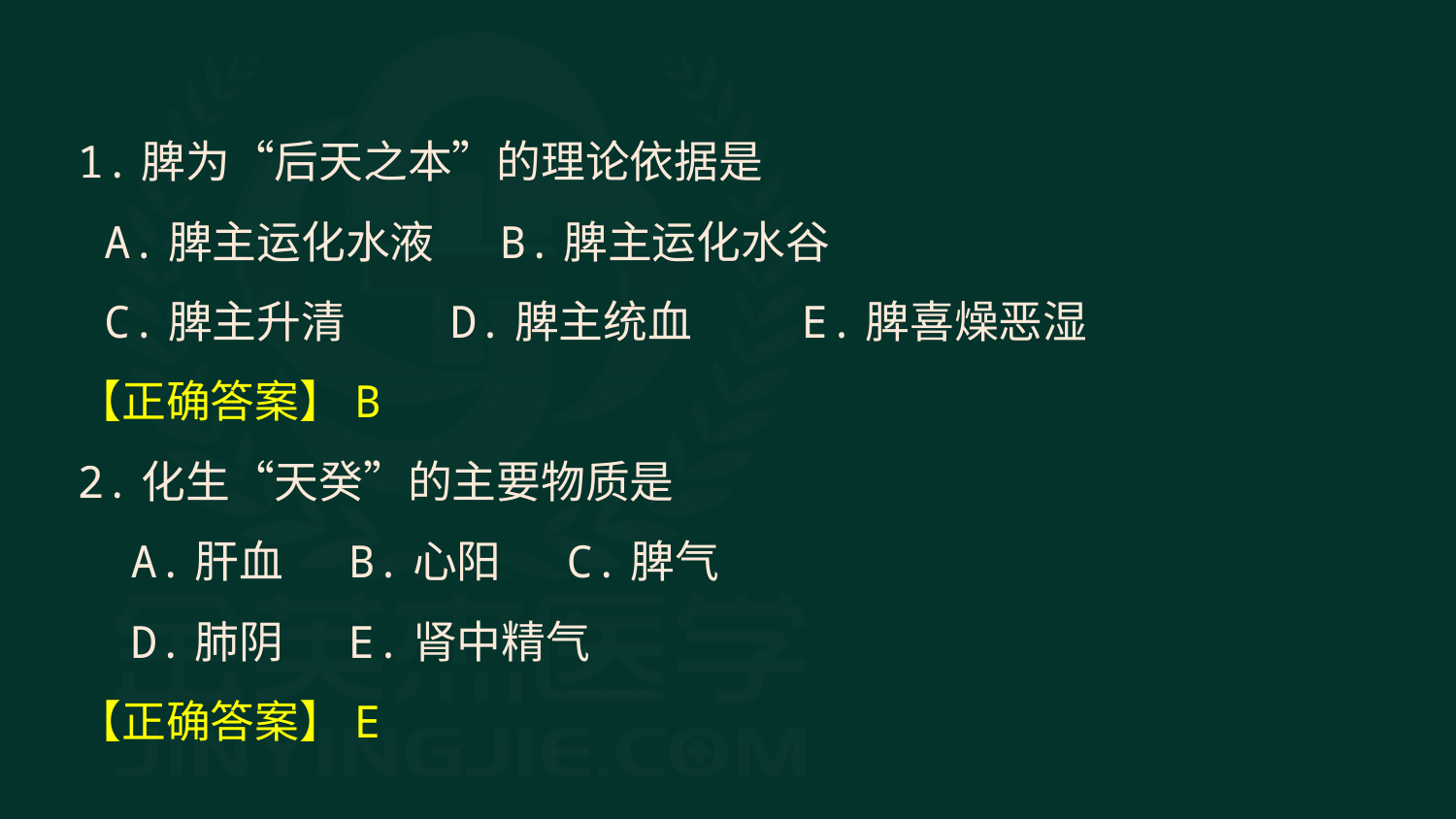

1.脾为“后天之本”的理论依据是
 A.脾主运化水液 　B.脾主运化水谷
 C.脾主升清     　D.脾主统血 　　E.脾喜燥恶湿
【正确答案】B
2.化生“天癸”的主要物质是
  A.肝血 　B.心阳 　C.脾气
  D.肺阴 　E.肾中精气
【正确答案】E